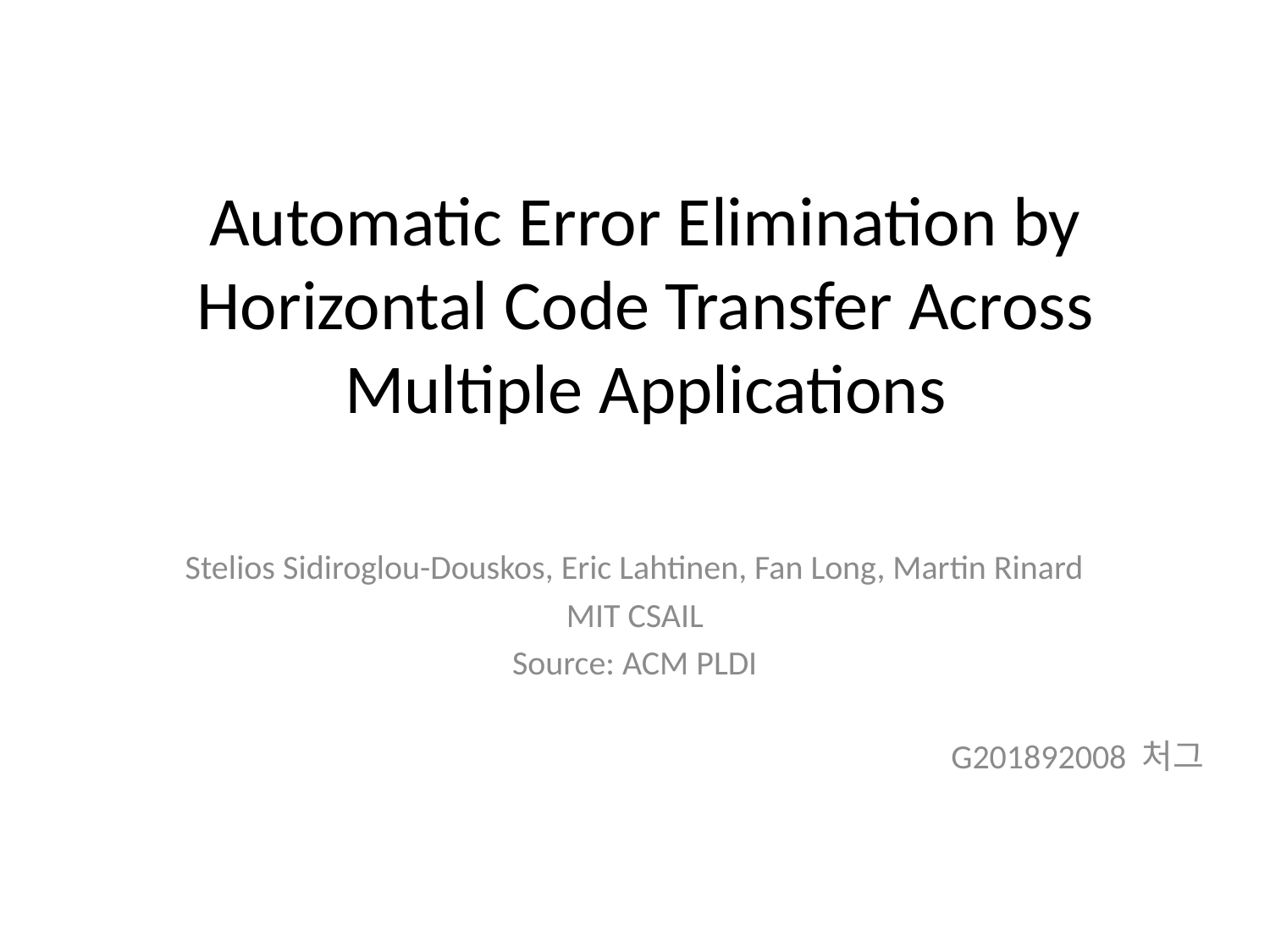

# Automatic Error Elimination by Horizontal Code Transfer Across Multiple Applications
Stelios Sidiroglou-Douskos, Eric Lahtinen, Fan Long, Martin Rinard
MIT CSAIL
Source: ACM PLDI

G201892008 처그